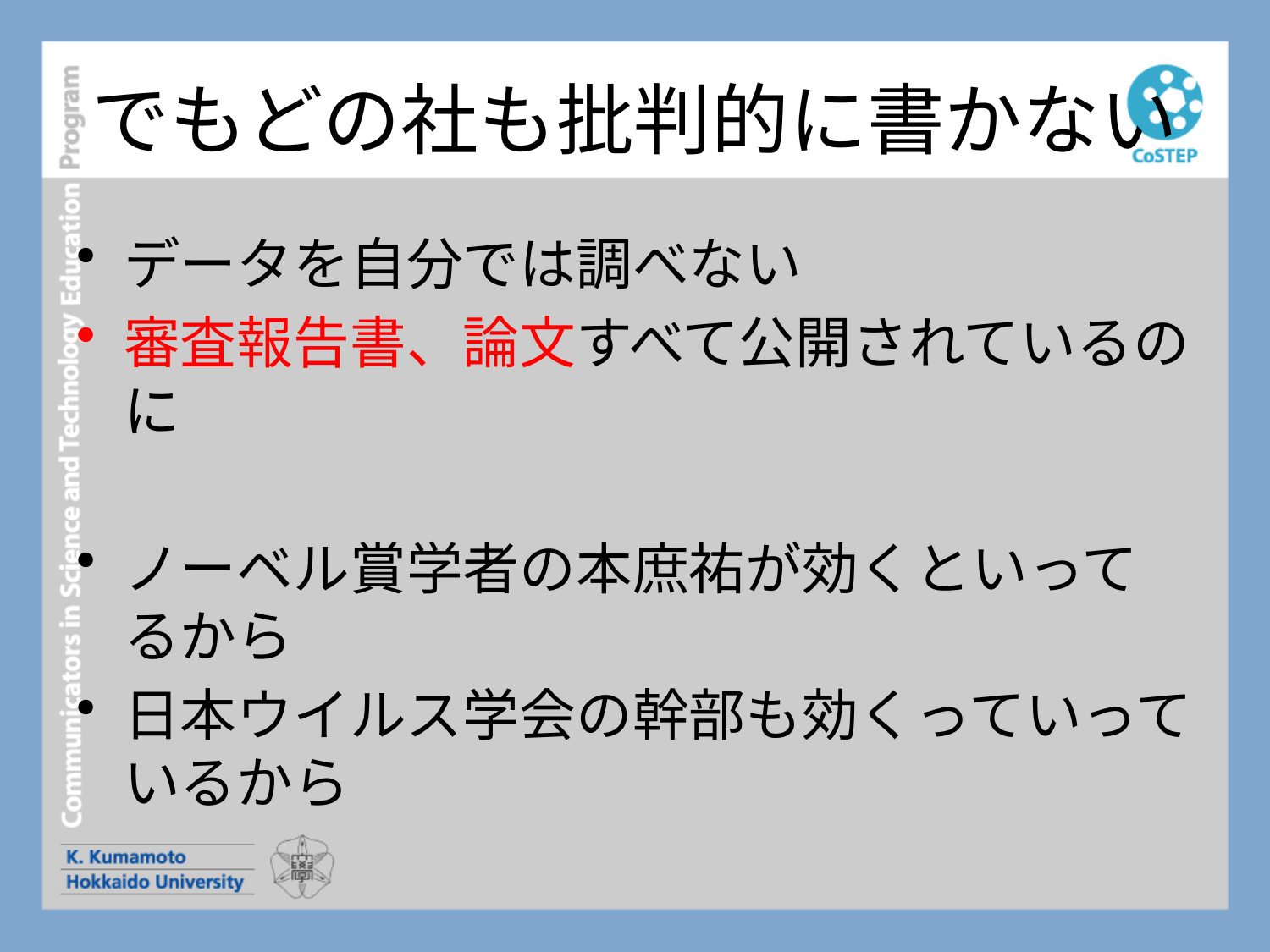

# でもどの社も批判的に書かない
データを自分では調べない
審査報告書、論文すべて公開されているのに

ノーベル賞学者の本庶祐が効くといってるから
日本ウイルス学会の幹部も効くっていっているから